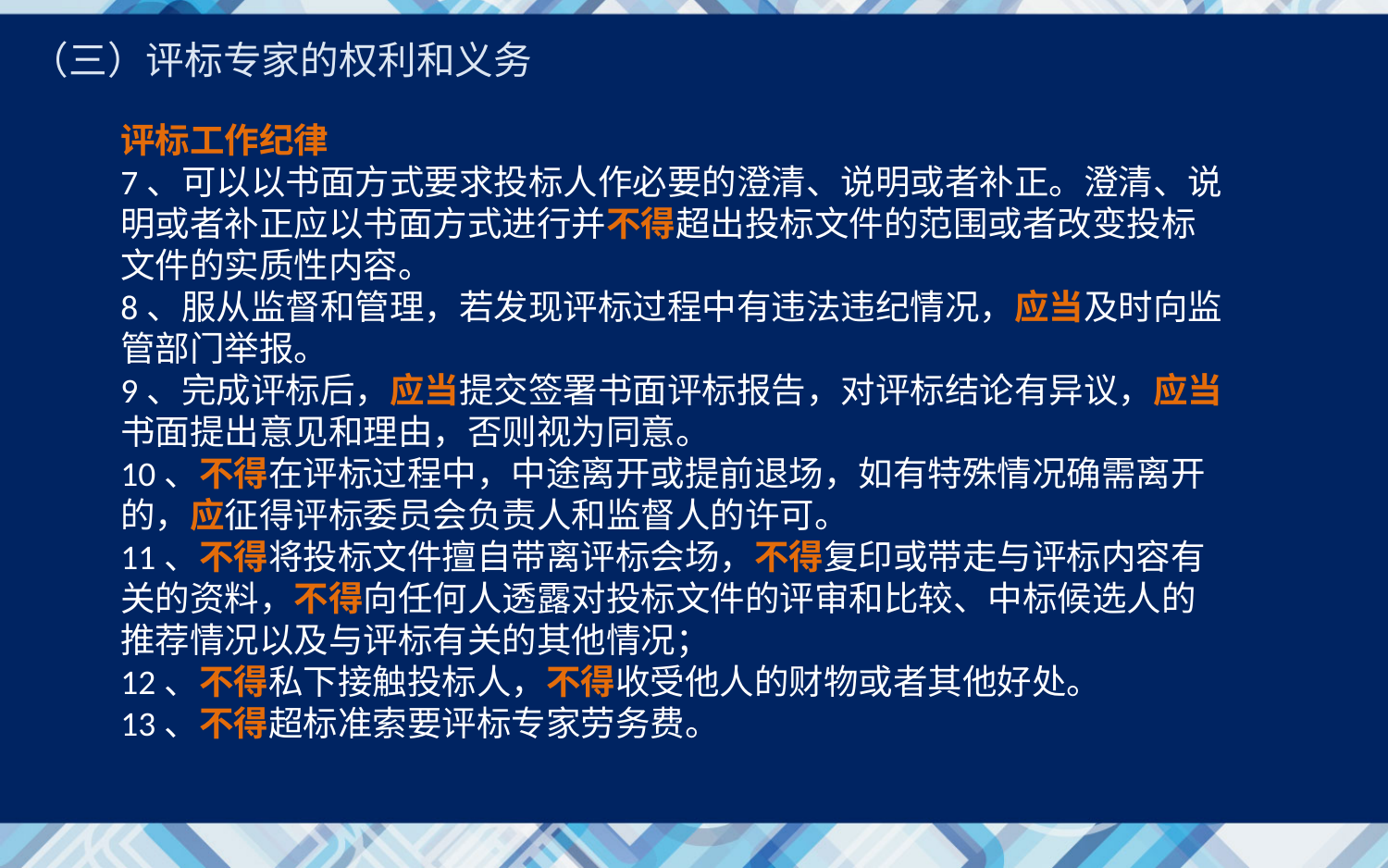

（三）评标专家的权利和义务
评标工作纪律
7、可以以书面方式要求投标人作必要的澄清、说明或者补正。澄清、说明或者补正应以书面方式进行并不得超出投标文件的范围或者改变投标文件的实质性内容。
8、服从监督和管理，若发现评标过程中有违法违纪情况，应当及时向监管部门举报。
9、完成评标后，应当提交签署书面评标报告，对评标结论有异议，应当书面提出意见和理由，否则视为同意。
10、不得在评标过程中，中途离开或提前退场，如有特殊情况确需离开的，应征得评标委员会负责人和监督人的许可。
11、不得将投标文件擅自带离评标会场，不得复印或带走与评标内容有关的资料，不得向任何人透露对投标文件的评审和比较、中标候选人的推荐情况以及与评标有关的其他情况；
12、不得私下接触投标人，不得收受他人的财物或者其他好处。
13、不得超标准索要评标专家劳务费。